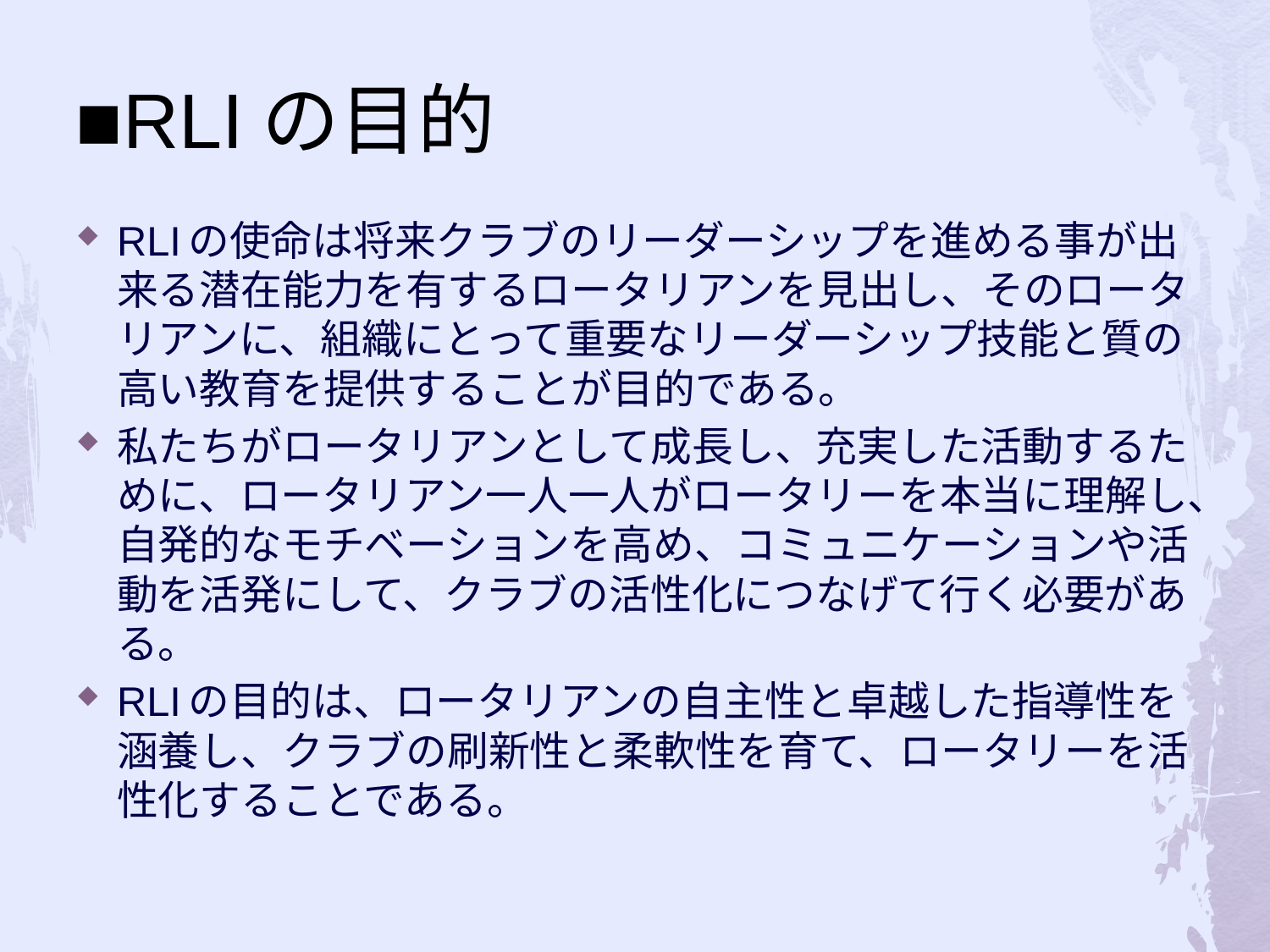

# ■RLIの目的
RLIの使命は将来クラブのリーダーシップを進める事が出来る潜在能力を有するロータリアンを見出し、そのロータリアンに、組織にとって重要なリーダーシップ技能と質の高い教育を提供することが目的である。
私たちがロータリアンとして成長し、充実した活動するために、ロータリアン一人一人がロータリーを本当に理解し、自発的なモチベーションを高め、コミュニケーションや活動を活発にして、クラブの活性化につなげて行く必要がある。
RLIの目的は、ロータリアンの自主性と卓越した指導性を涵養し、クラブの刷新性と柔軟性を育て、ロータリーを活性化することである。